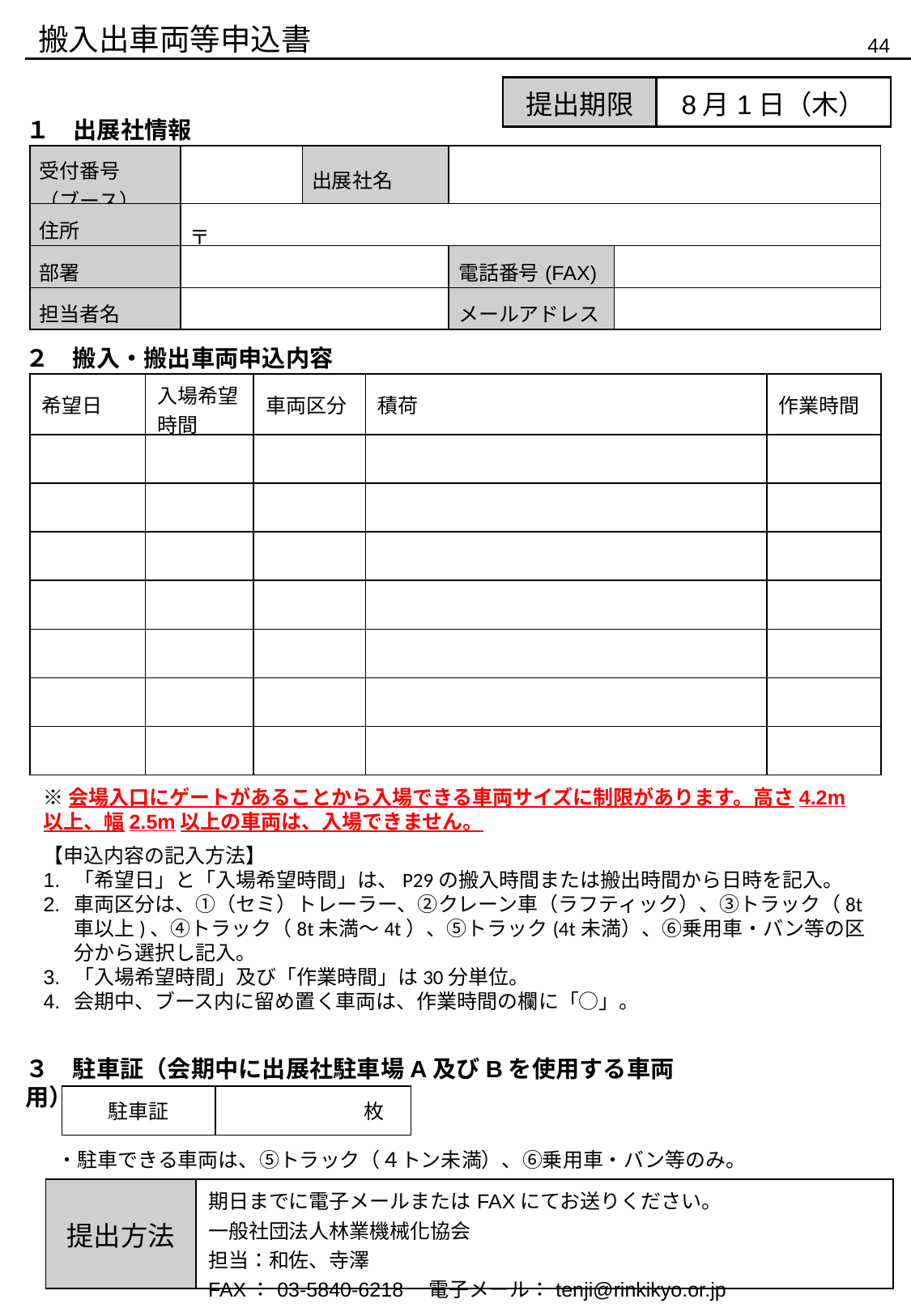

搬入出車両等申込書
44
| 提出期限 | 8月1日（木） |
| --- | --- |
１　出展社情報
| 受付番号 （ブース） |  | 出展社名 |  |  |
| --- | --- | --- | --- | --- |
| 住所 | 〒 |  |  |  |
| 部署 |  |  | 電話番号(FAX) |  |
| 担当者名 |  |  | メールアドレス |  |
２　搬入・搬出車両申込内容
| 希望日 | 入場希望時間 | 車両区分 | 積荷 | 作業時間 |
| --- | --- | --- | --- | --- |
|  |  |  |  |  |
|  |  |  |  |  |
|  |  |  |  |  |
|  |  |  |  |  |
|  |  |  |  |  |
|  |  |  |  |  |
|  |  |  |  |  |
※会場入口にゲートがあることから入場できる車両サイズに制限があります。高さ4.2m以上、幅2.5m以上の車両は、入場できません。
【申込内容の記入方法】
「希望日」と「入場希望時間」は、P29の搬入時間または搬出時間から日時を記入。
車両区分は、①（セミ）トレーラー、②クレーン車（ラフティック）、③トラック（8t車以上)、④トラック（8t未満～4t）、⑤トラック(4t未満）、⑥乗用車・バン等の区分から選択し記入。
「入場希望時間」及び「作業時間」は30分単位。
会期中、ブース内に留め置く車両は、作業時間の欄に「○」。
３　駐車証（会期中に出展社駐車場A及びBを使用する車両用）
| 駐車証 | 枚 |
| --- | --- |
・駐車できる車両は、⑤トラック（４トン未満）、⑥乗用車・バン等のみ。
| 提出方法 | 期日までに電子メールまたはFAXにてお送りください。 一般社団法人林業機械化協会 担当：和佐、寺澤 FAX：03-5840-6218　電子メール：tenji@rinkikyo.or.jp |
| --- | --- |